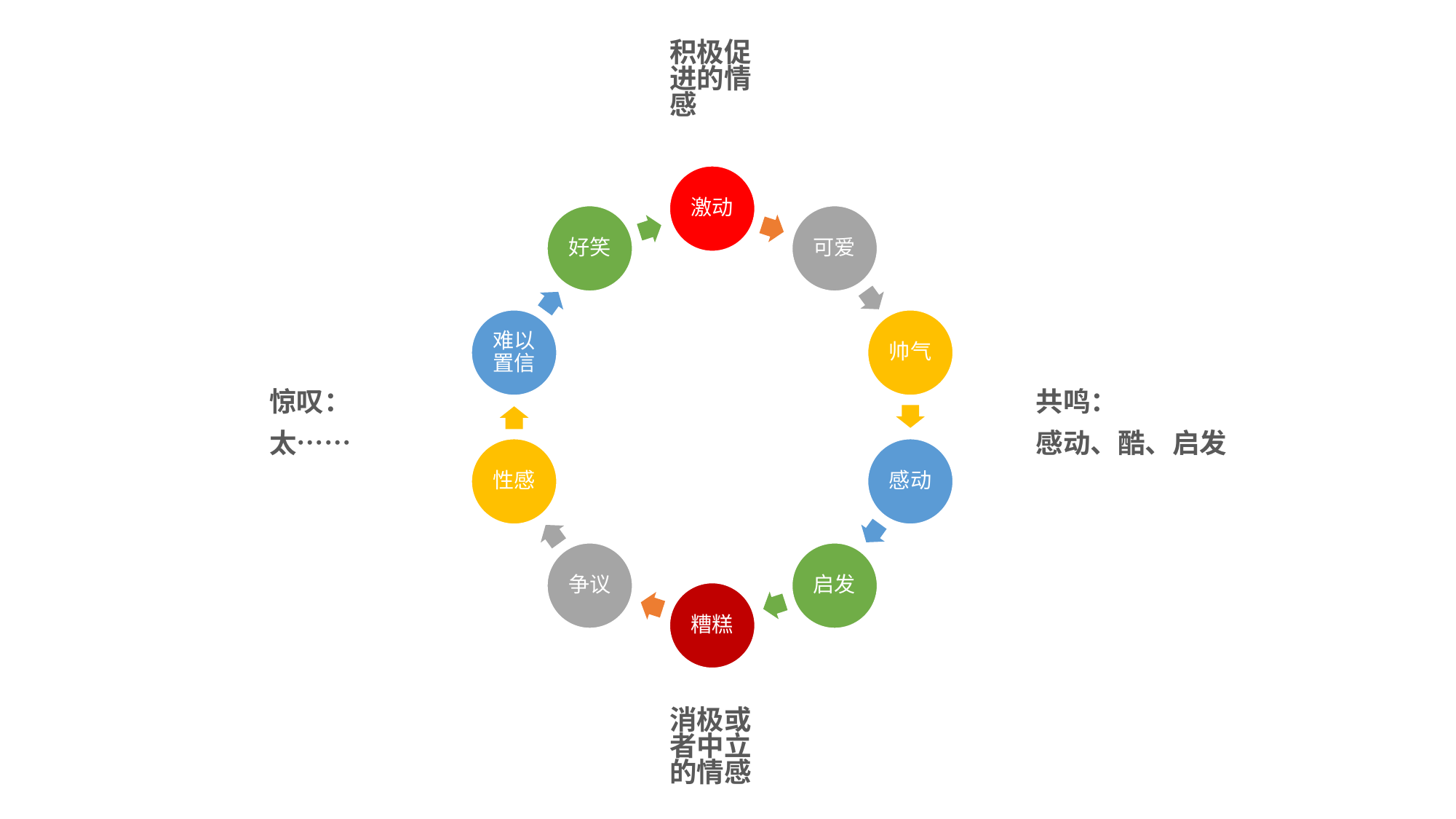

积极促进的情感
激动

可爱

帅气

感动

启发

糟糕

争议

性感

难以置信

好笑

惊叹：
太……
共鸣：
感动、酷、启发
消极或者中立的情感